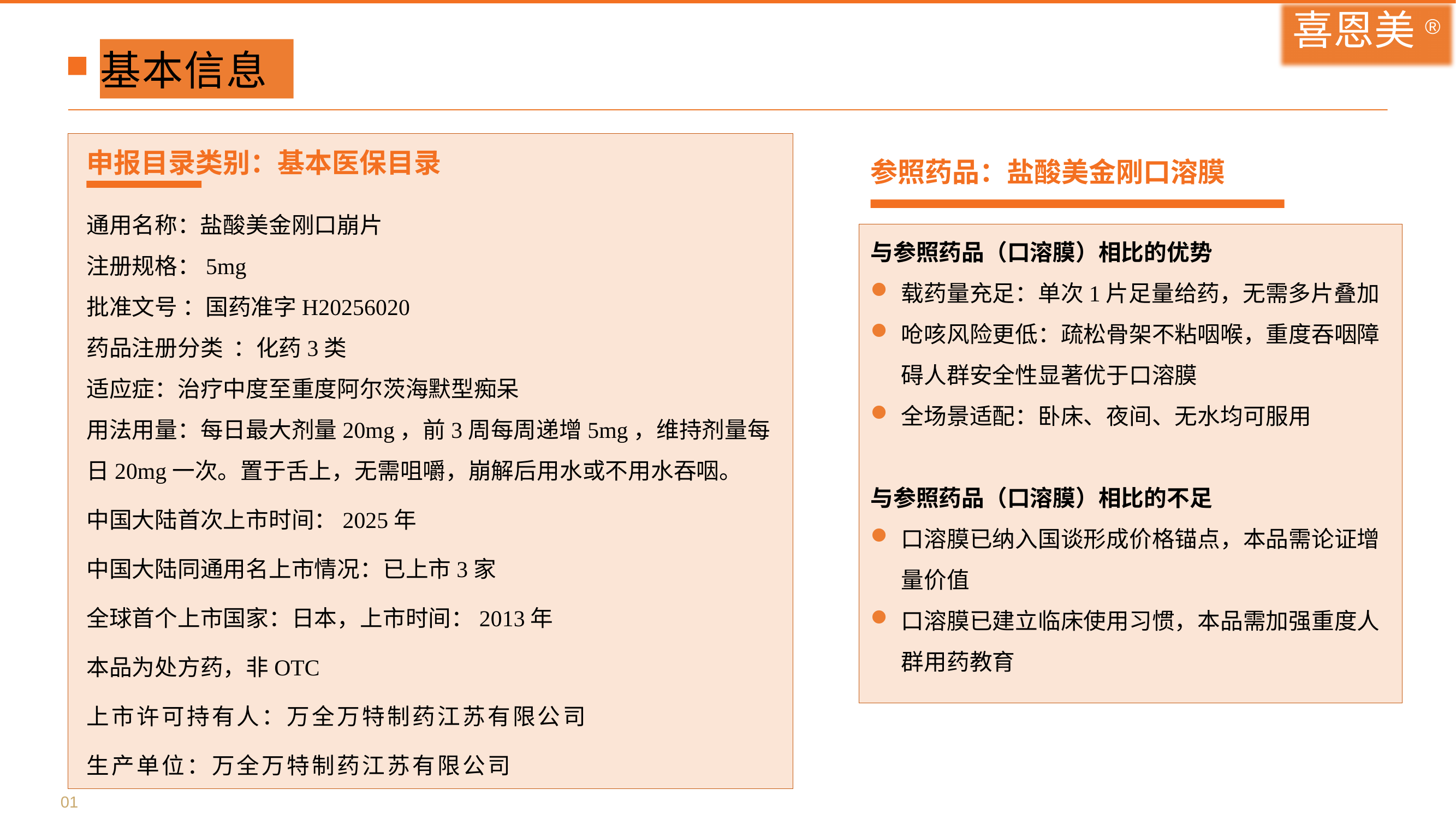

喜恩美®
基本信息

参照药品：盐酸美金刚口溶膜
申报目录类别：基本医保目录

通用名称：盐酸美金刚口崩片
注册规格：5mg
批准文号 ：国药准字H20256020
药品注册分类  ：化药3类
适应症：治疗中度至重度阿尔茨海默型痴呆
用法用量：每日最大剂量20mg，前3周每周递增5mg，维持剂量每日20mg一次。置于舌上，无需咀嚼，崩解后用水或不用水吞咽。
中国大陆首次上市时间：2025年
中国大陆同通用名上市情况：已上市3家
全球首个上市国家：日本，上市时间：2013年
本品为处方药，非OTC
上市许可持有人：万全万特制药江苏有限公司
生产单位：万全万特制药江苏有限公司

与参照药品（口溶膜）相比的优势
载药量充足：单次1片足量给药，无需多片叠加
呛咳风险更低：疏松骨架不粘咽喉，重度吞咽障碍人群安全性显著优于口溶膜
全场景适配：卧床、夜间、无水均可服用

与参照药品（口溶膜）相比的不足
口溶膜已纳入国谈形成价格锚点，本品需论证增量价值
口溶膜已建立临床使用习惯，本品需加强重度人群用药教育

01